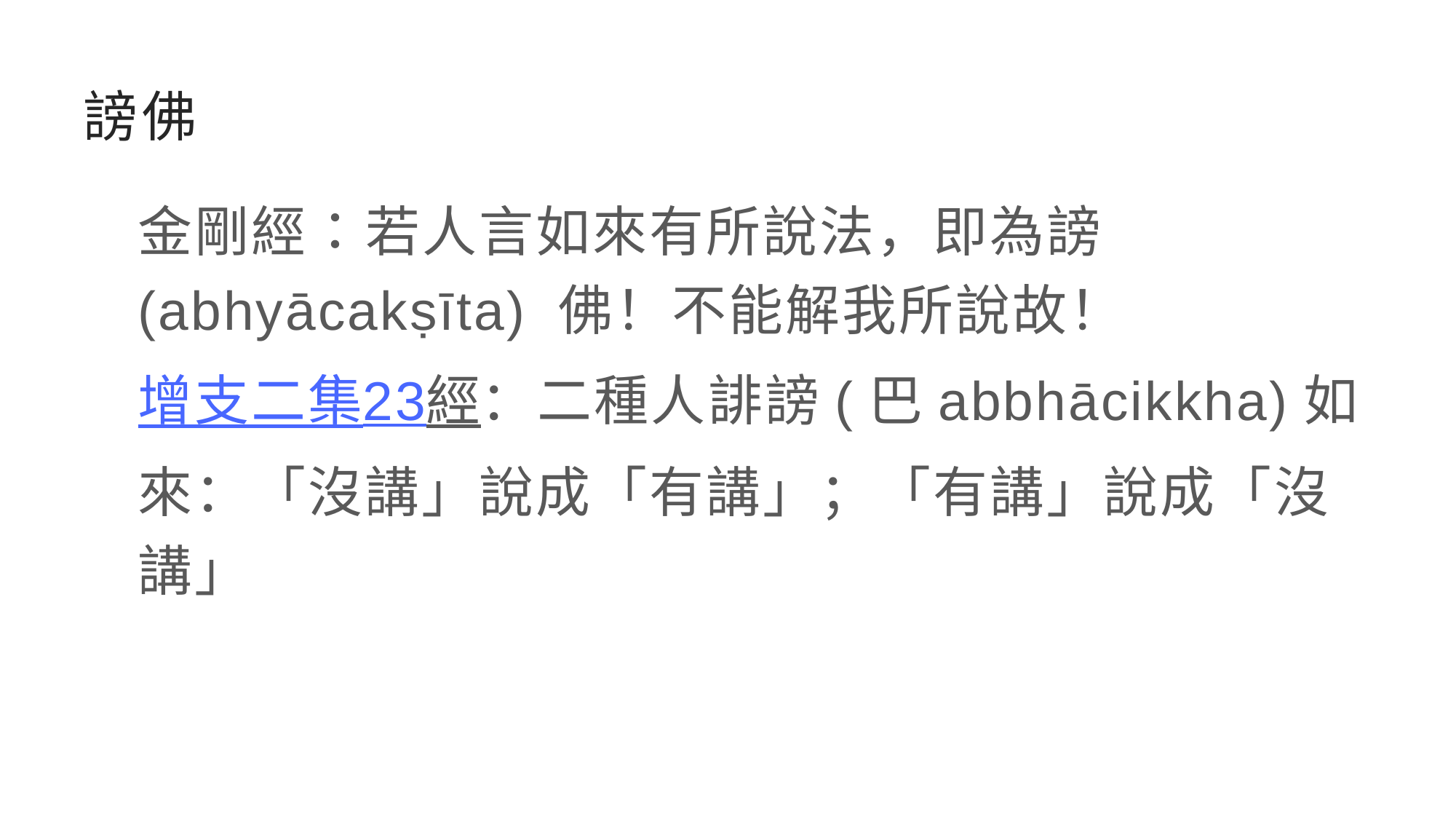

# 謗佛
金剛經：若人言如來有所說法，即為謗(abhyācakṣīta) 佛！不能解我所說故！
增支二集23經：二種人誹謗(巴abbhācikkha)如來：「沒講」說成「有講」；「有講」說成「沒講」